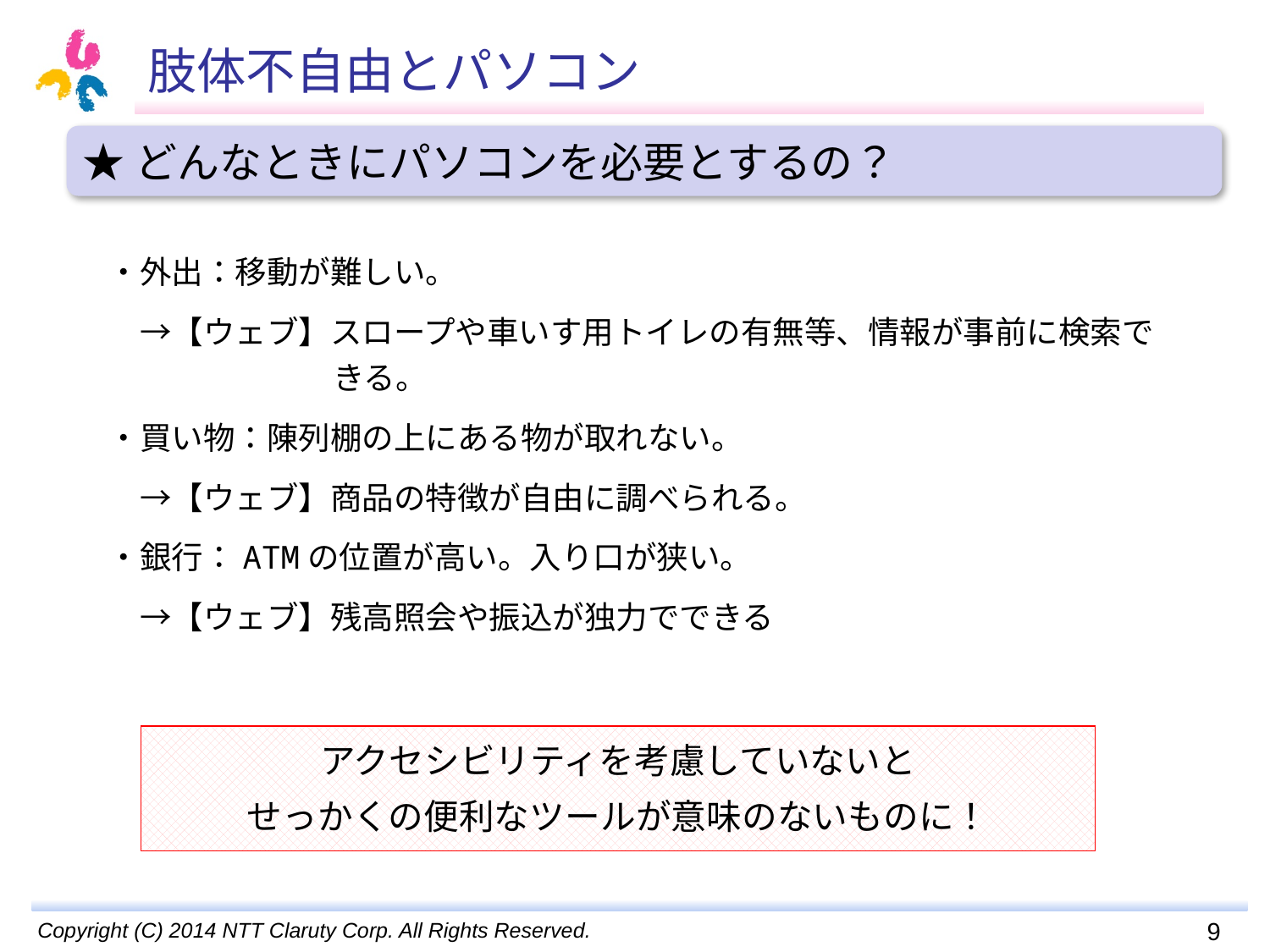

肢体不自由とパソコン
★どんなときにパソコンを必要とするの？
・外出：移動が難しい。
　→【ウェブ】スロープや車いす用トイレの有無等、情報が事前に検索できる。
・買い物：陳列棚の上にある物が取れない。
　→【ウェブ】商品の特徴が自由に調べられる。
・銀行：ATMの位置が高い。入り口が狭い。
　→【ウェブ】残高照会や振込が独力でできる
アクセシビリティを考慮していないと
せっかくの便利なツールが意味のないものに！
9